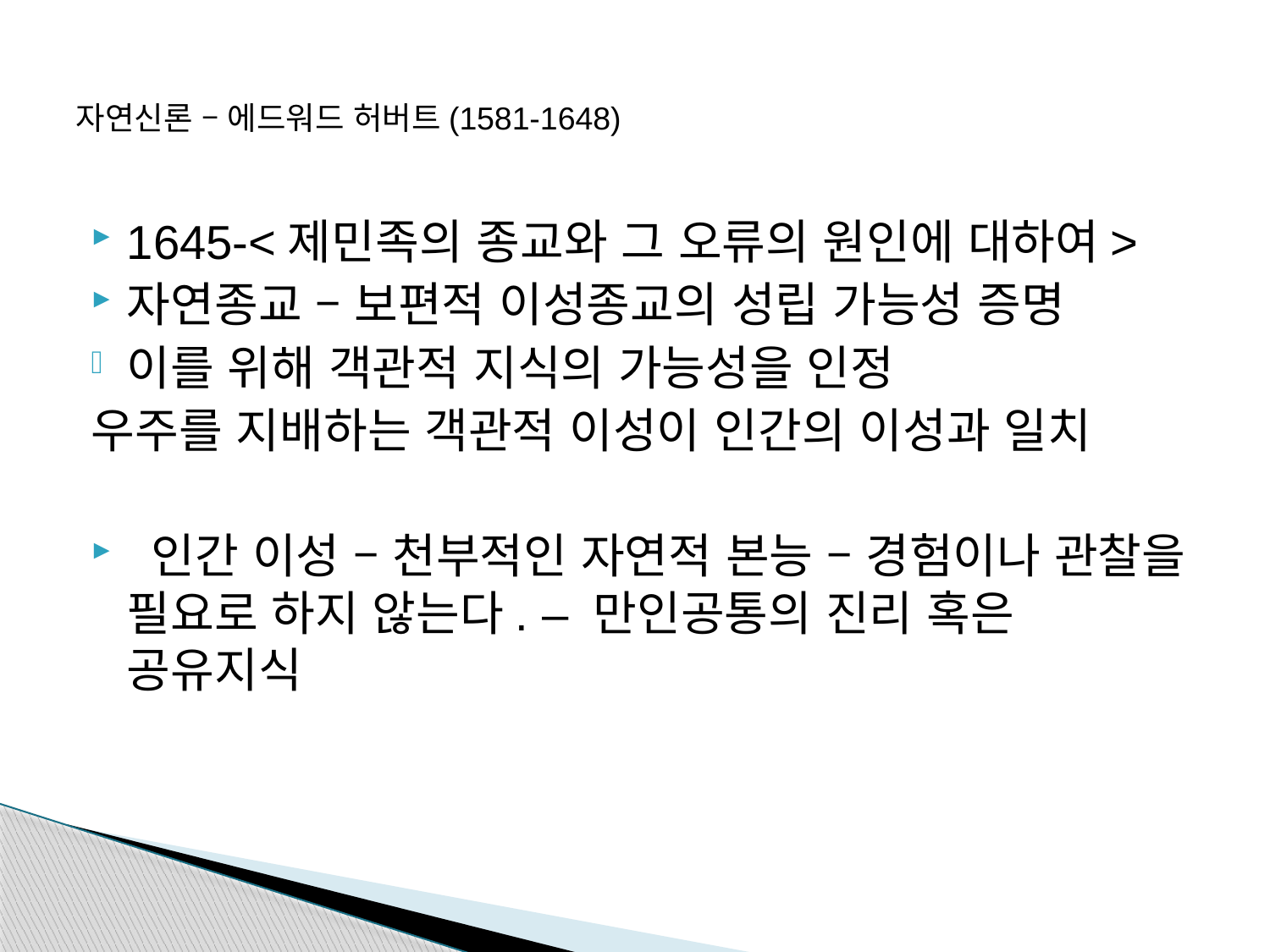

# 자연신론 – 에드워드 허버트(1581-1648)
1645-<제민족의 종교와 그 오류의 원인에 대하여>
자연종교 – 보편적 이성종교의 성립 가능성 증명
이를 위해 객관적 지식의 가능성을 인정
우주를 지배하는 객관적 이성이 인간의 이성과 일치

 인간 이성 – 천부적인 자연적 본능 – 경험이나 관찰을 필요로 하지 않는다. – 만인공통의 진리 혹은 공유지식